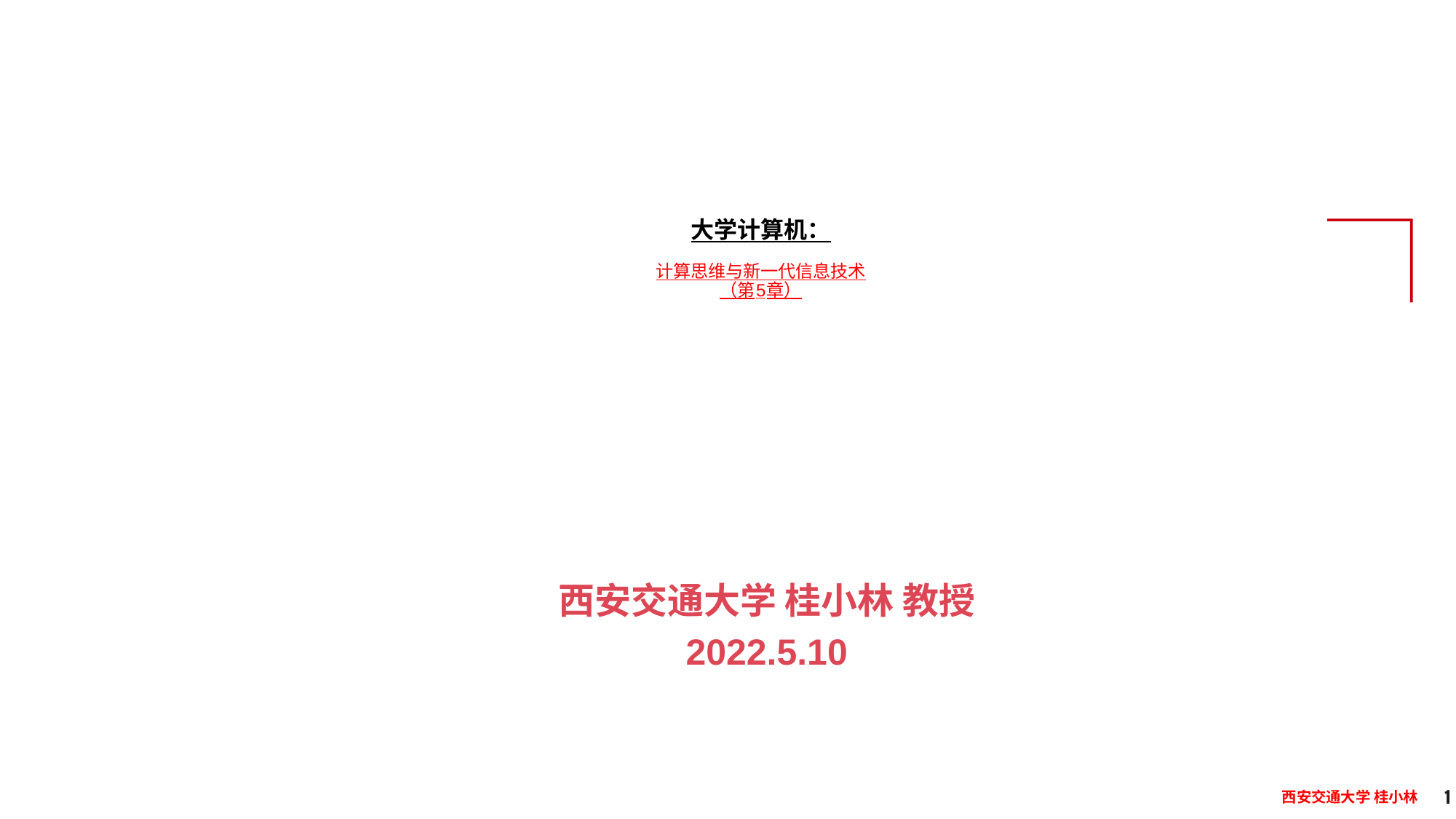

# 大学计算机： 计算思维与新一代信息技术 （第5章）

西安交通大学 桂小林 教授
2022.5.10